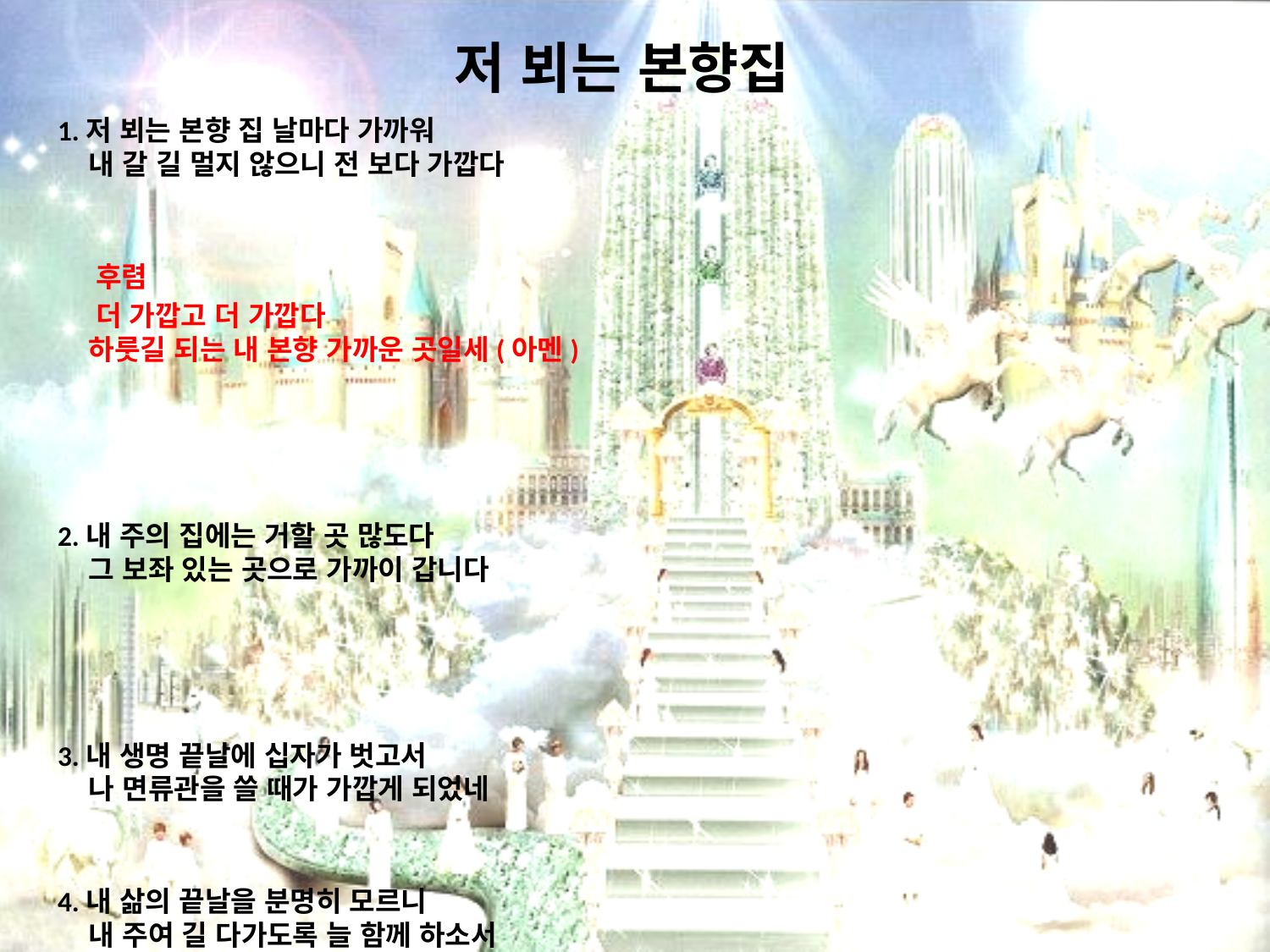

# 저 뵈는 본향집
1.저 뵈는 본향 집 날마다 가까워
    내 갈 길 멀지 않으니 전 보다 가깝다

    후렴
    더 가깝고 더 가깝다
    하룻길 되는 내 본향 가까운 곳일세(아멘)

2.내 주의 집에는 거할 곳 많도다
    그 보좌 있는 곳으로 가까이 갑니다

3.내 생명 끝날에 십자가 벗고서
    나 면류관을 쓸 때가 가깝게 되었네

4.내 삶의 끝날을 분명히 모르니
    내 주여 길 다가도록 늘 함께 하소서